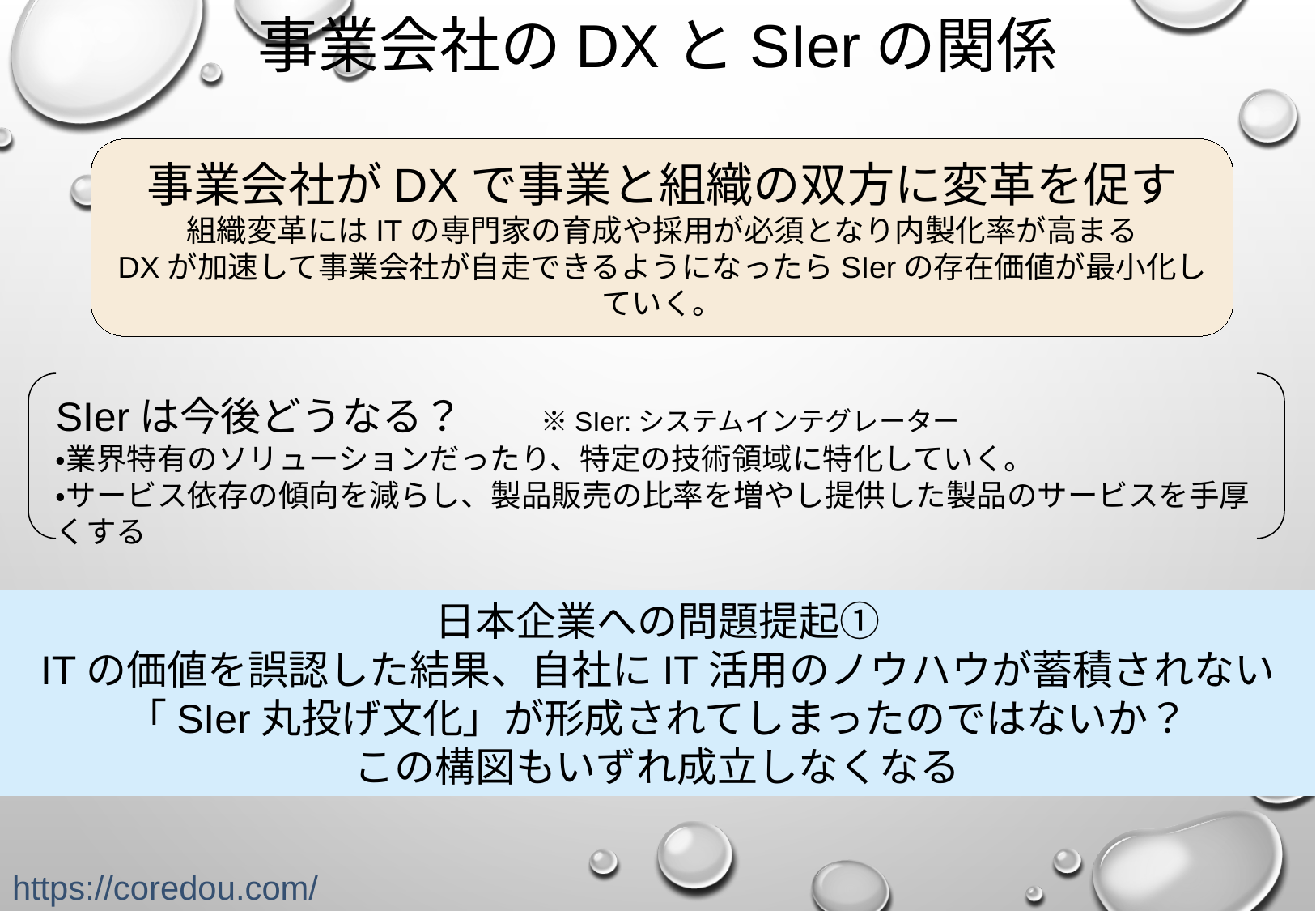

# 事業会社のDXとSIerの関係
事業会社がDXで事業と組織の双方に変革を促す
組織変革にはITの専門家の育成や採用が必須となり内製化率が高まる
DXが加速して事業会社が自走できるようになったらSIerの存在価値が最小化していく。

SIerは今後どうなる？	※SIer:システムインテグレーター
・業界特有のソリューションだったり、特定の技術領域に特化していく。
・サービス依存の傾向を減らし、製品販売の比率を増やし提供した製品のサービスを手厚くする
日本企業への問題提起①
ITの価値を誤認した結果、自社にIT活用のノウハウが蓄積されない
「SIer丸投げ文化」が形成されてしまったのではないか？
この構図もいずれ成立しなくなる
https://coredou.com/